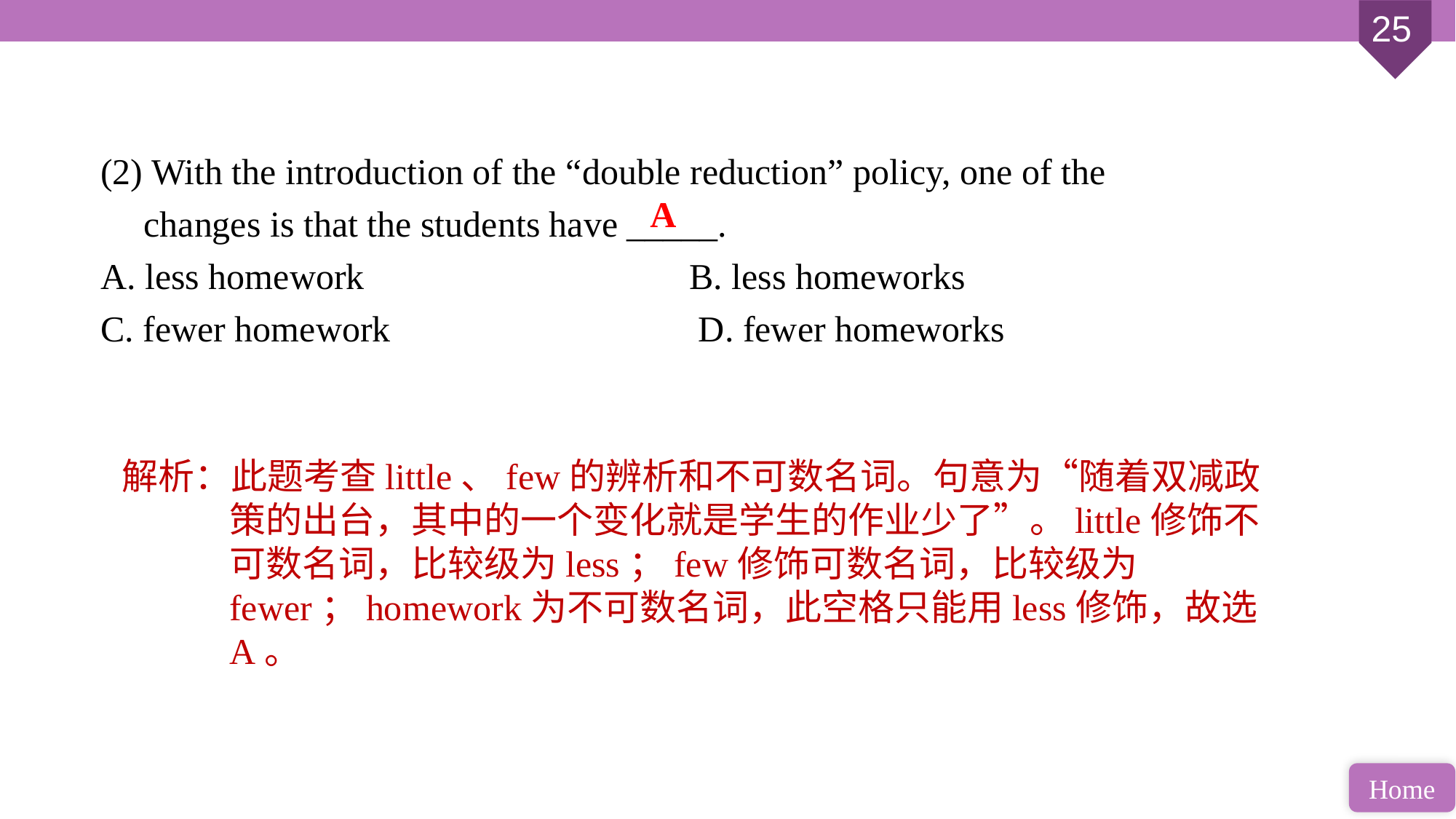

(2) With the introduction of the “double reduction” policy, one of the changes is that the students have _____.
A. less homework 			B. less homeworks
C. fewer homework			 D. fewer homeworks
A
解析：此题考查little、few的辨析和不可数名词。句意为“随着双减政策的出台，其中的一个变化就是学生的作业少了”。little修饰不可数名词，比较级为less；few修饰可数名词，比较级为fewer；homework为不可数名词，此空格只能用less修饰，故选A。